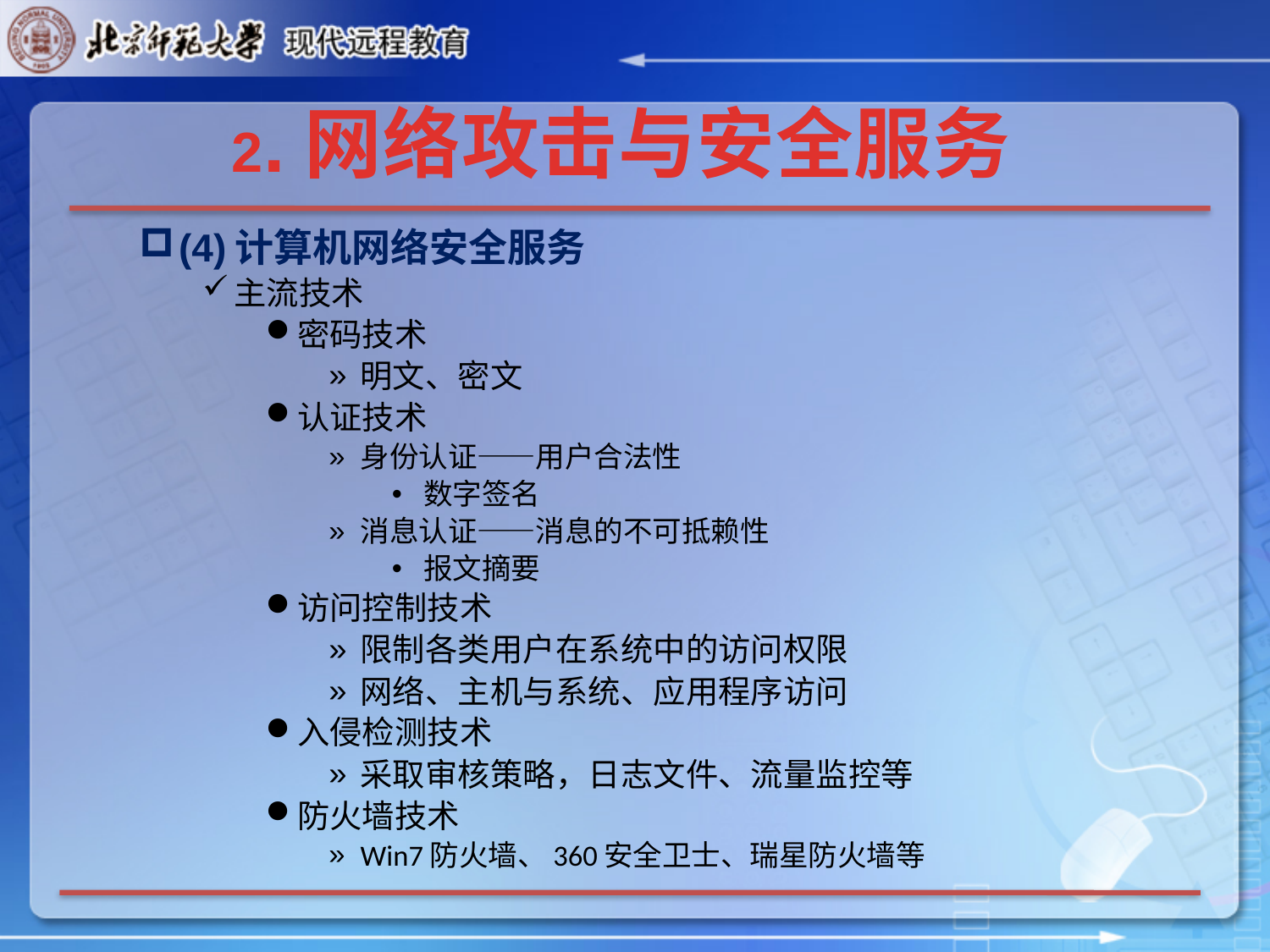

# 2.网络攻击与安全服务
(4)计算机网络安全服务
主流技术
密码技术
明文、密文
认证技术
身份认证——用户合法性
数字签名
消息认证——消息的不可抵赖性
报文摘要
访问控制技术
限制各类用户在系统中的访问权限
网络、主机与系统、应用程序访问
入侵检测技术
采取审核策略，日志文件、流量监控等
防火墙技术
Win7防火墙、360安全卫士、瑞星防火墙等